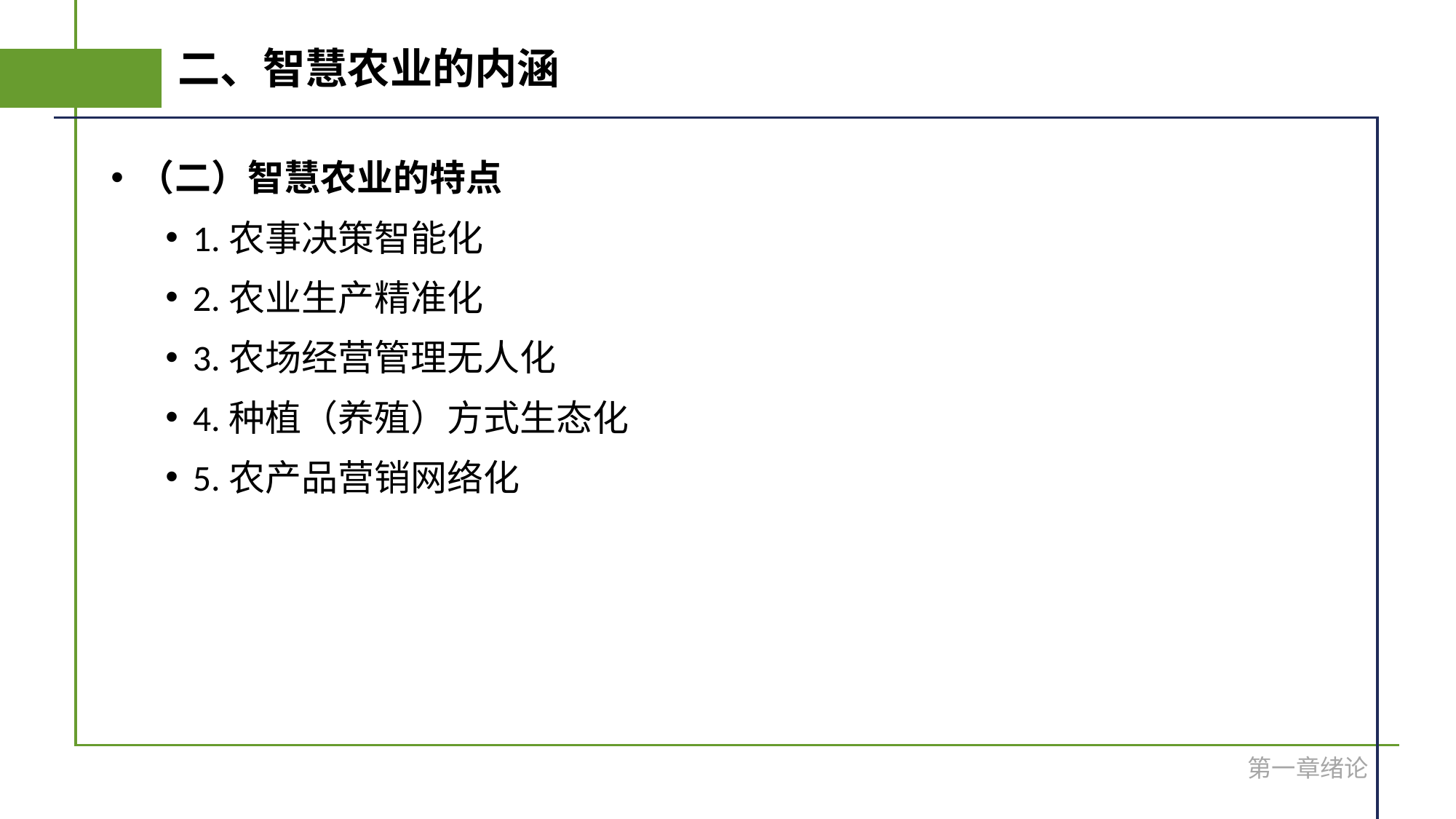

# 二、智慧农业的内涵
（二）智慧农业的特点
1.农事决策智能化
2.农业生产精准化
3.农场经营管理无人化
4.种植（养殖）方式生态化
5.农产品营销网络化

第一章绪论